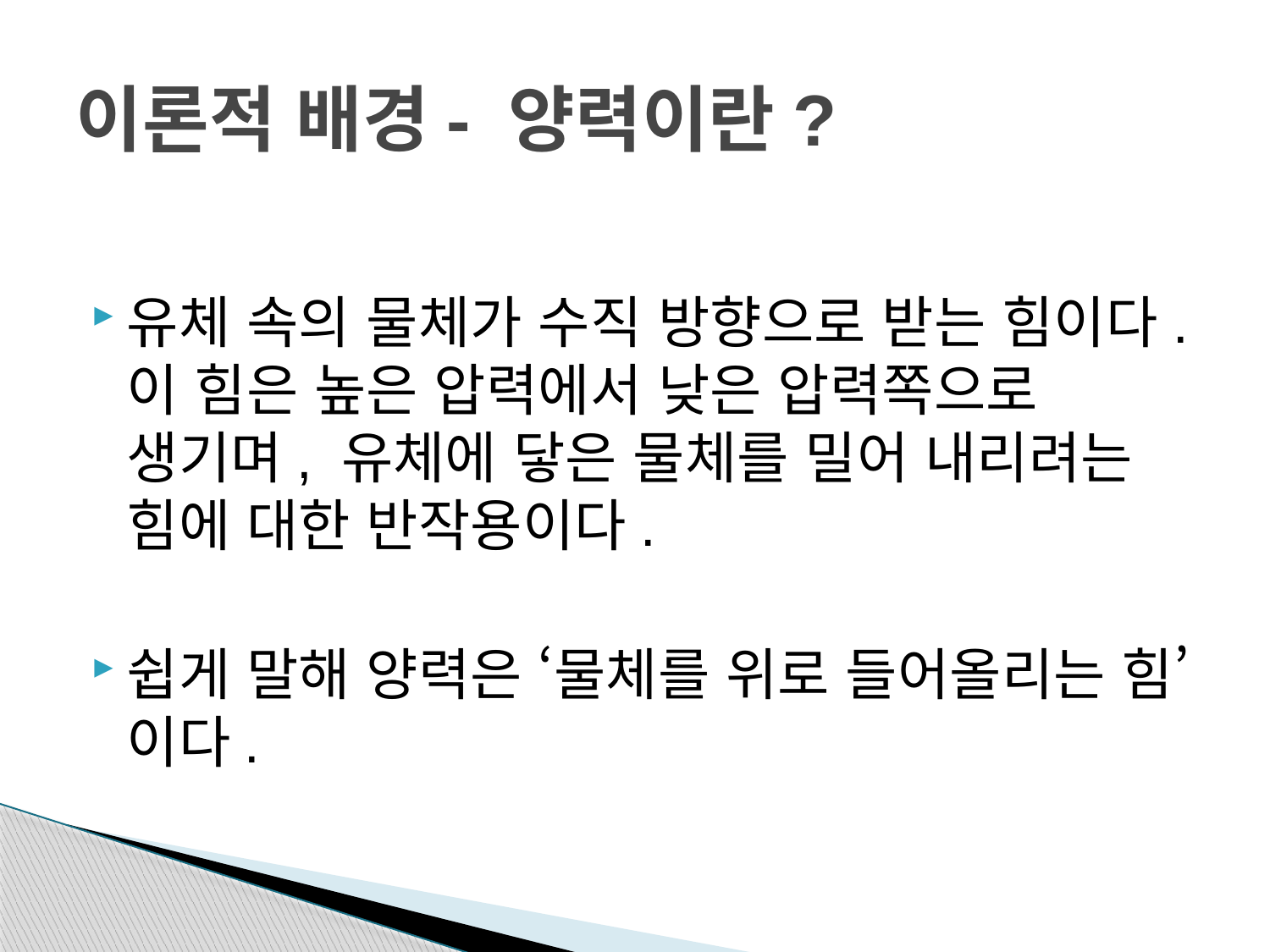

# 이론적 배경- 양력이란?

유체 속의 물체가 수직 방향으로 받는 힘이다. 이 힘은 높은 압력에서 낮은 압력쪽으로 생기며, 유체에 닿은 물체를 밀어 내리려는 힘에 대한 반작용이다.

쉽게 말해 양력은 ‘물체를 위로 들어올리는 힘’이다.